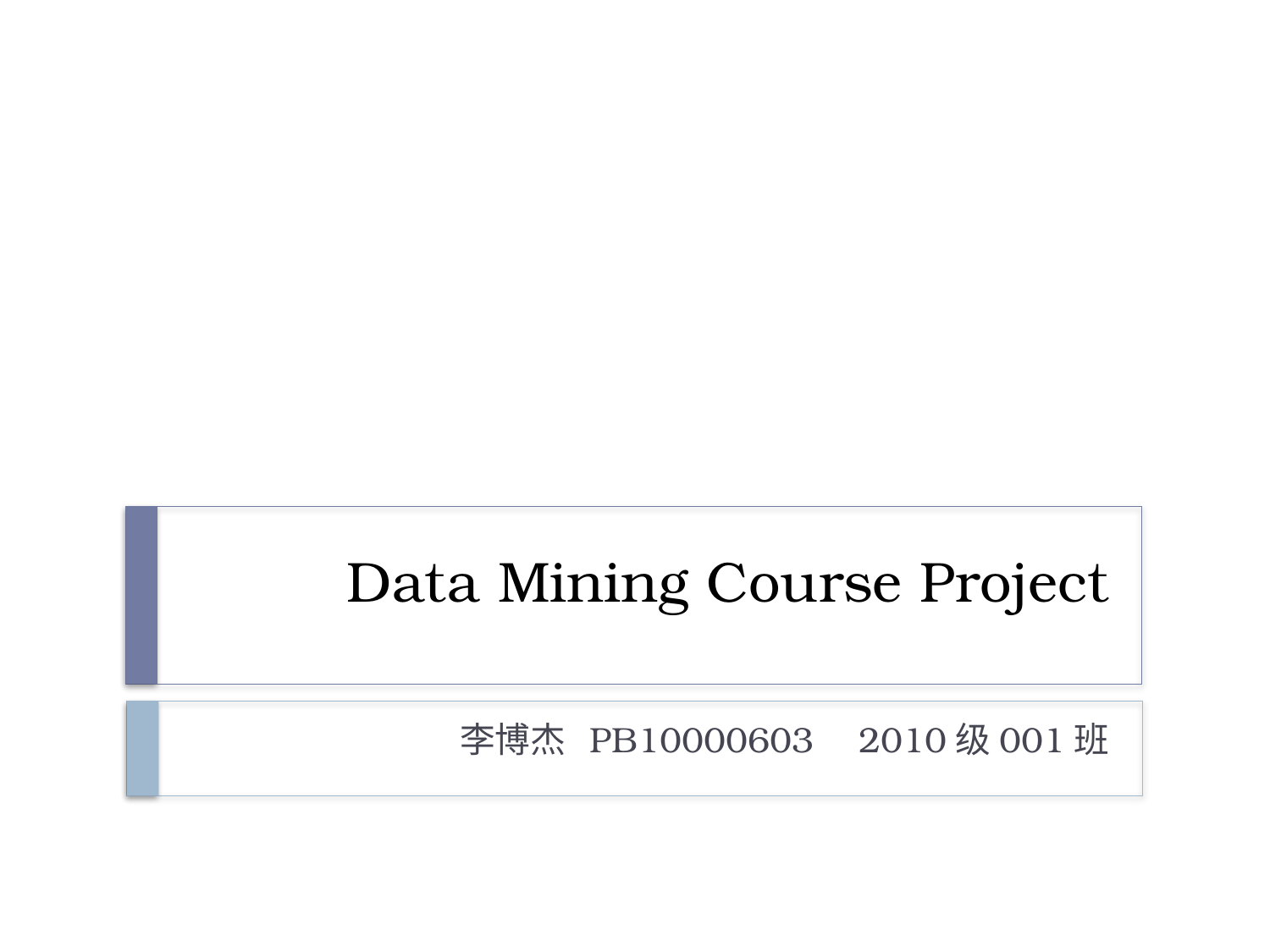

# Data Mining Course Project
李博杰  PB10000603    2010级001班